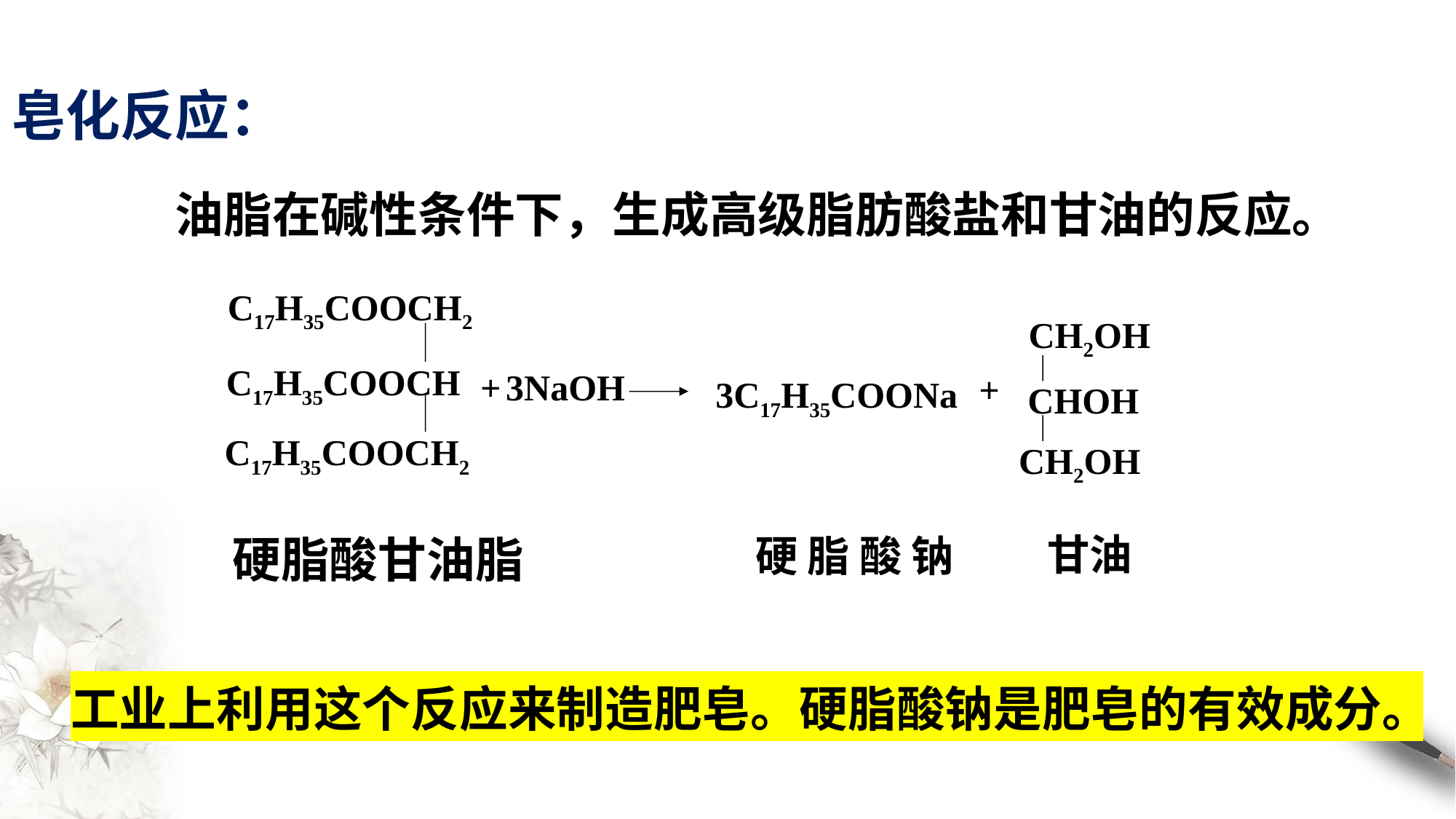

# 皂化反应：
油脂在碱性条件下，生成高级脂肪酸盐和甘油的反应。
C17H35COOCH2

C17H35COOCH

C17H35COOCH2
+
3NaOH

CH2OH

CHOH

CH2OH
+
3C17H35COONa
甘油
硬脂酸甘油脂
硬 脂 酸 钠
工业上利用这个反应来制造肥皂。硬脂酸钠是肥皂的有效成分。